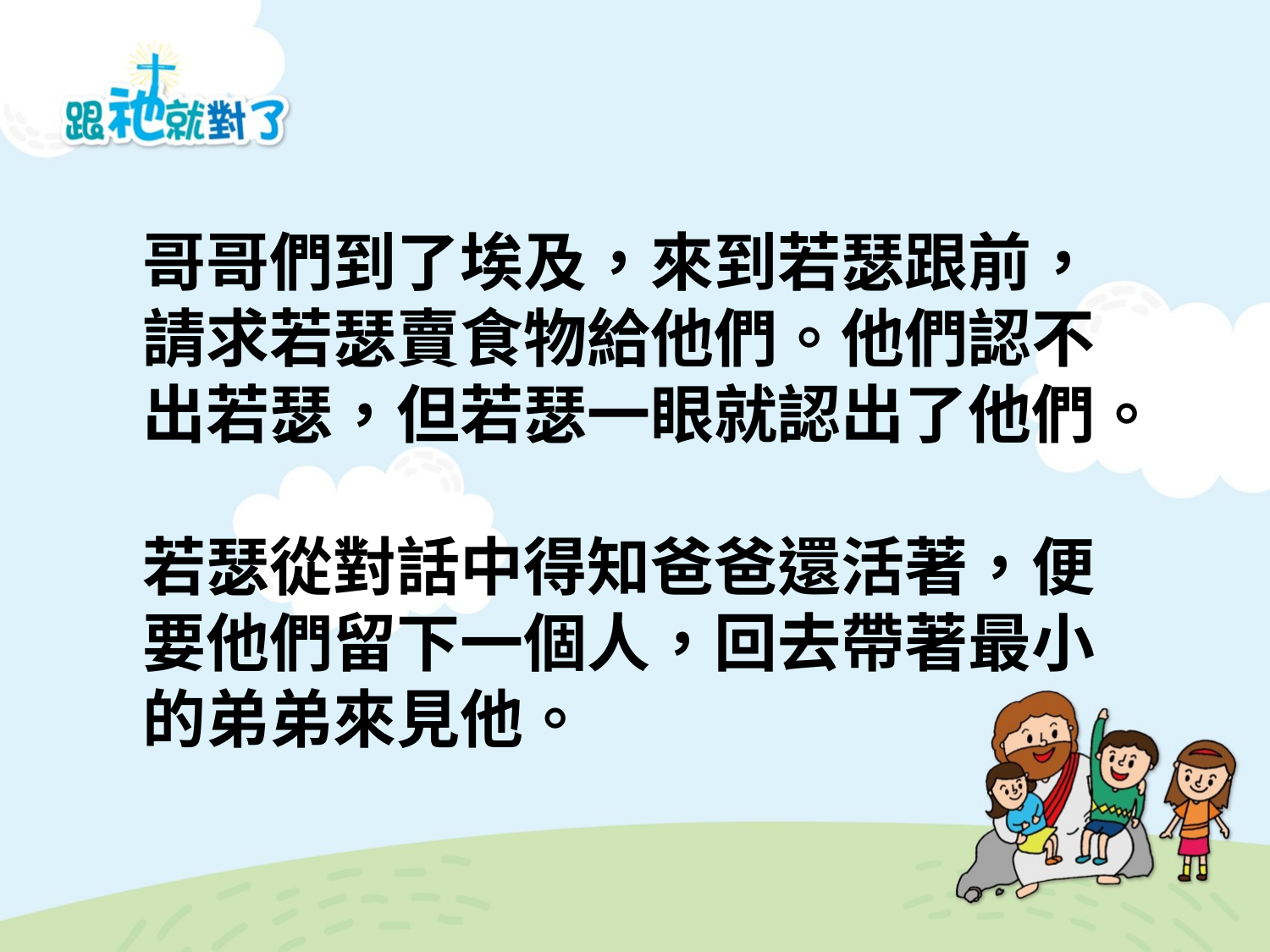

哥哥們到了埃及，來到若瑟跟前，請求若瑟賣食物給他們。他們認不出若瑟，但若瑟一眼就認出了他們。

若瑟從對話中得知爸爸還活著，便要他們留下一個人，回去帶著最小的弟弟來見他。